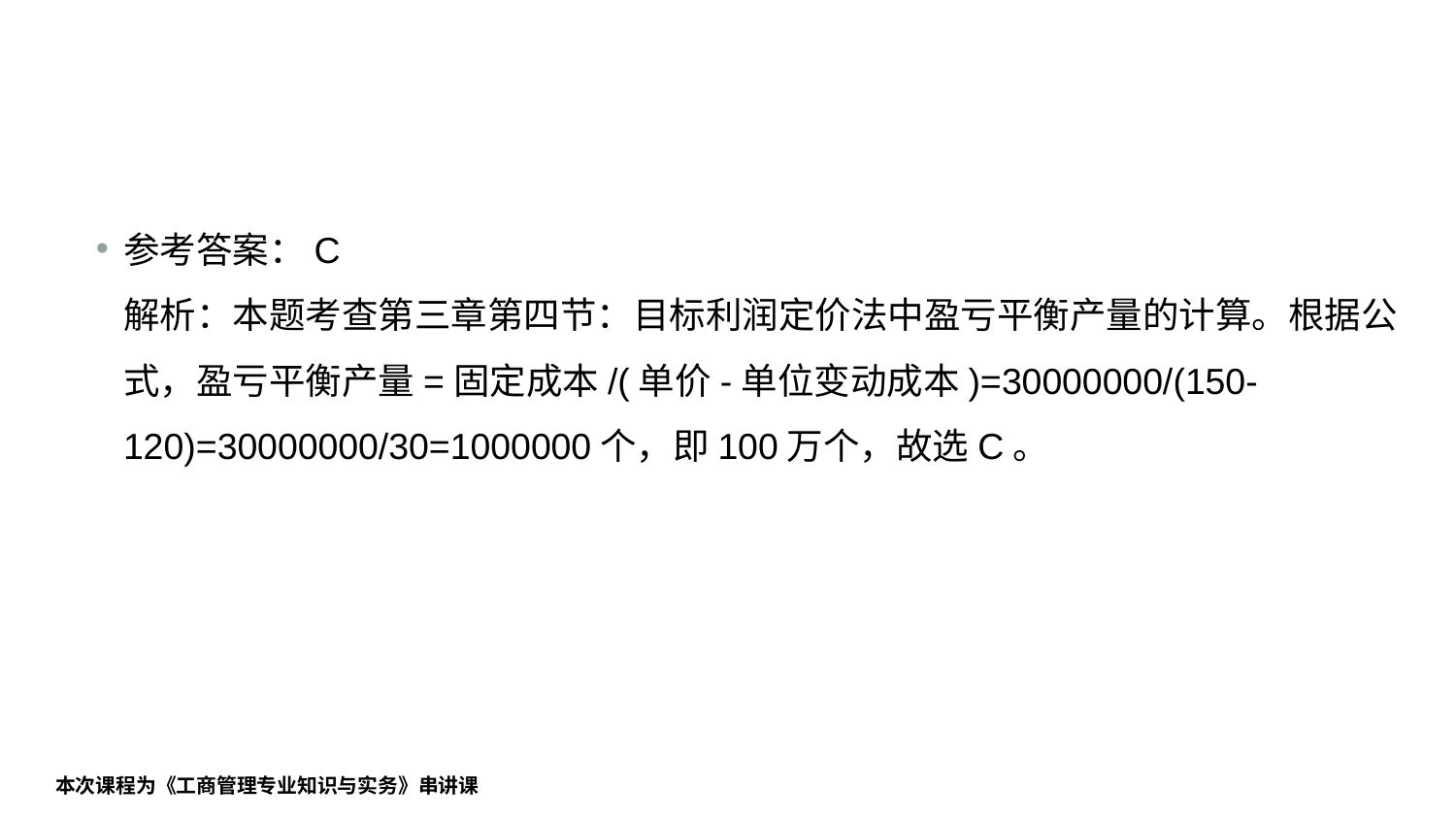

#

参考答案：C
解析：本题考查第三章第四节：目标利润定价法中盈亏平衡产量的计算。根据公式，盈亏平衡产量=固定成本/(单价-单位变动成本)=30000000/(150-120)=30000000/30=1000000个，即100万个，故选C。